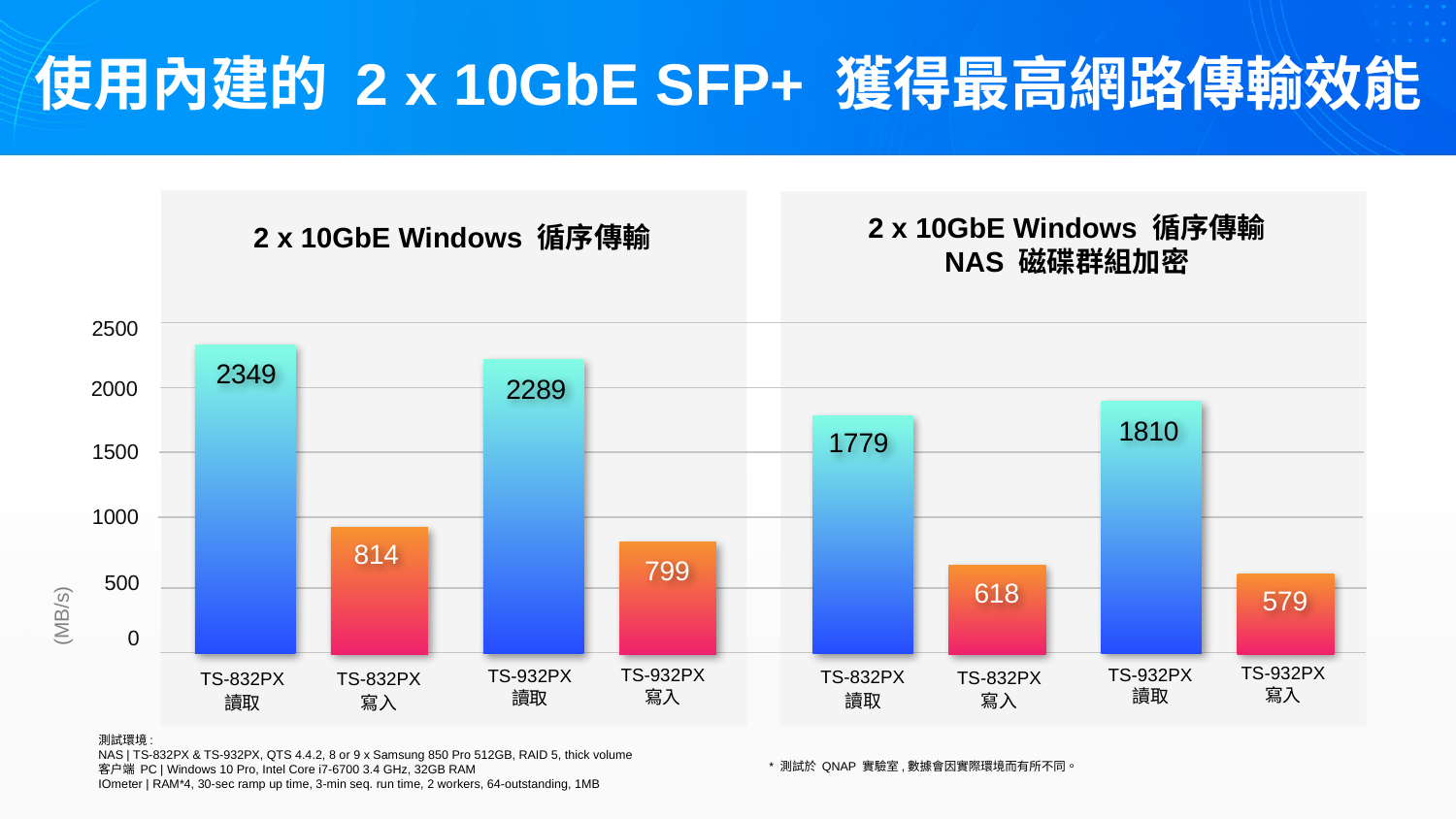

# 使用內建的 2 x 10GbE SFP+ 獲得最高網路傳輸效能

2 x 10GbE Windows 循序傳輸
NAS 磁碟群組加密
2 x 10GbE Windows 循序傳輸
2500
2000
1500
1000
500
0

2349

2289

1810

1779

814

799

618

579
(MB/s)
TS-932PX
寫入
TS-932PX
讀取
TS-832PX
讀取
TS-932PX
寫入
TS-832PX
寫入
TS-932PX
讀取
TS-832PX
讀取
TS-832PX
寫入
測試環境:
NAS | TS-832PX & TS-932PX, QTS 4.4.2, 8 or 9 x Samsung 850 Pro 512GB, RAID 5, thick volume
客户端 PC | Windows 10 Pro, Intel Core i7-6700 3.4 GHz, 32GB RAM
IOmeter | RAM*4, 30-sec ramp up time, 3-min seq. run time, 2 workers, 64-outstanding, 1MB
* 測試於 QNAP 實驗室,數據會因實際環境而有所不同。